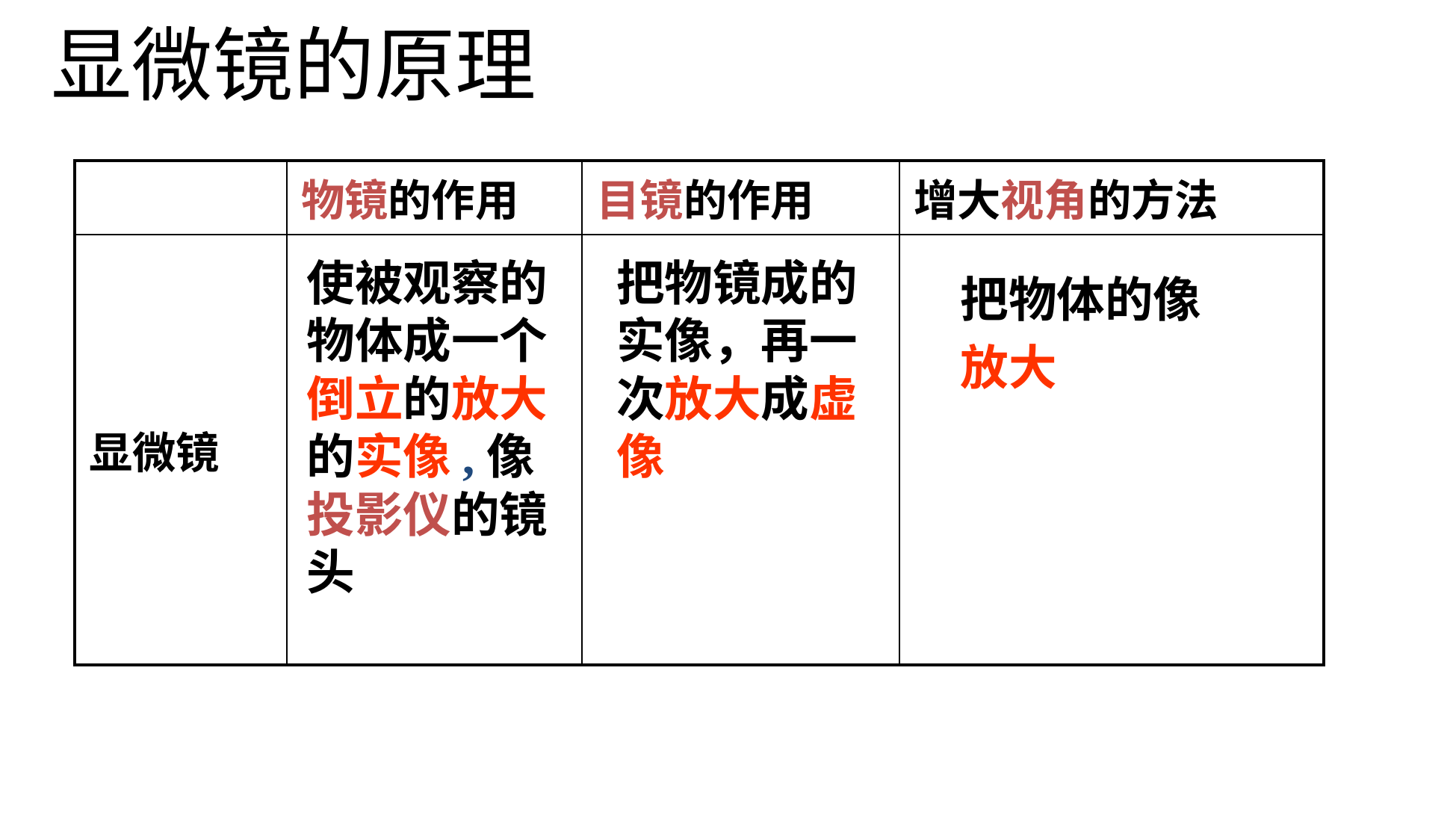

显微镜的原理
|  | 物镜的作用 | 目镜的作用 | 增大视角的方法 |
| --- | --- | --- | --- |
| 显微镜 |  |  |  |
使被观察的物体成一个倒立的放大的实像,像投影仪的镜头
把物镜成的实像，再一次放大成虚像
把物体的像
放大